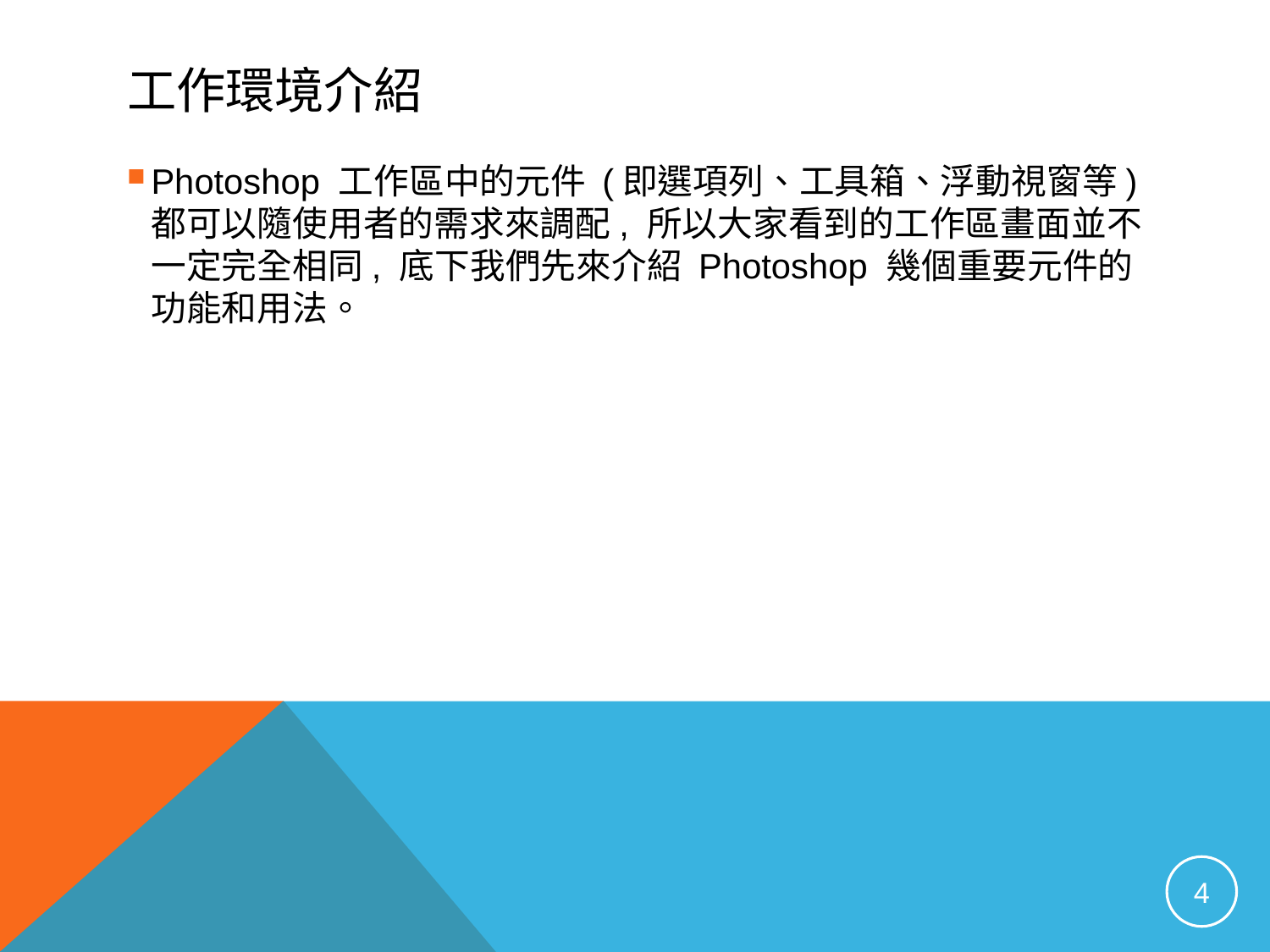

# 工作環境介紹
Photoshop 工作區中的元件 (即選項列、工具箱、浮動視窗等) 都可以隨使用者的需求來調配, 所以大家看到的工作區畫面並不一定完全相同, 底下我們先來介紹 Photoshop 幾個重要元件的功能和用法。

4